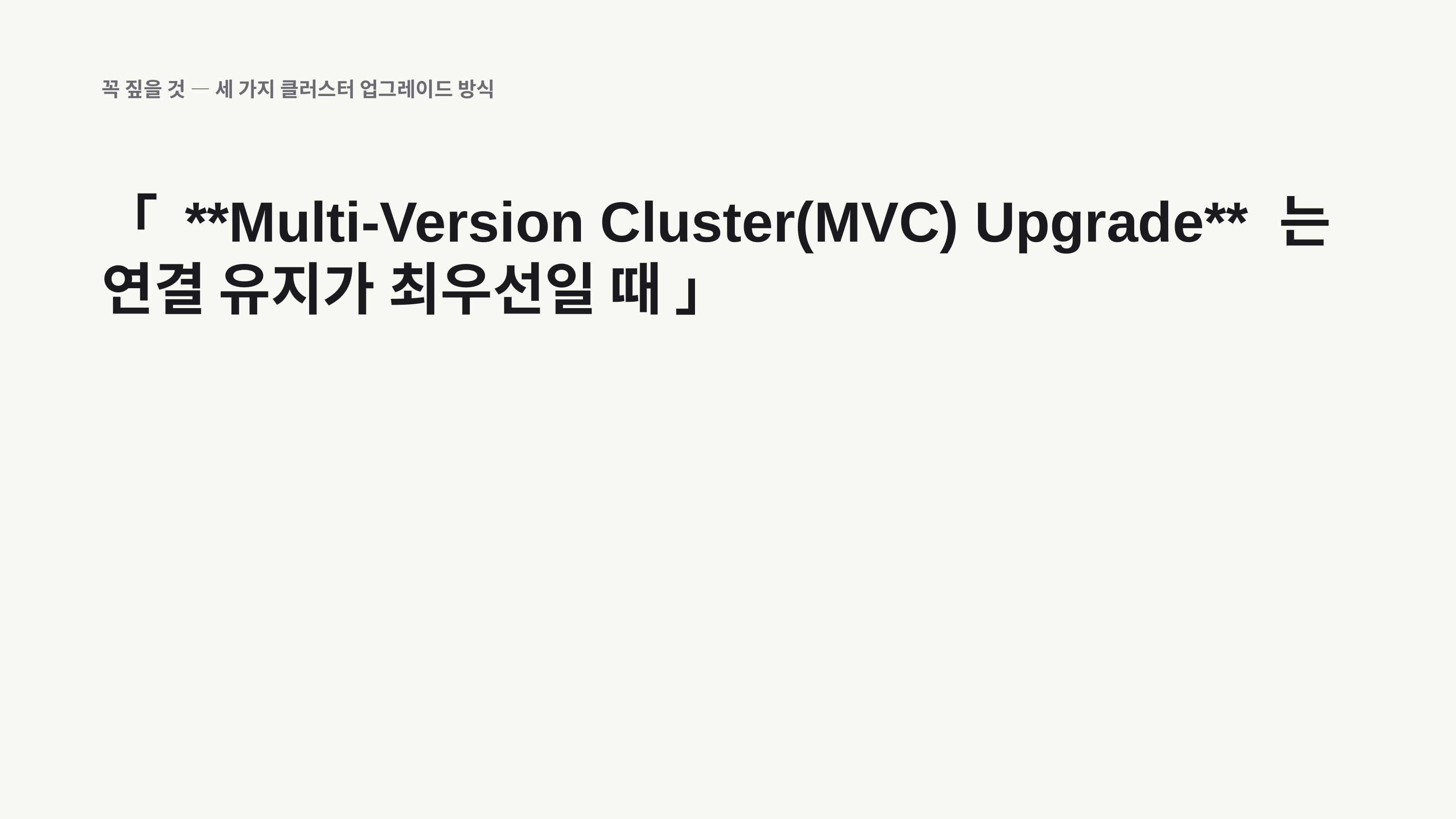

꼭 짚을 것 — 세 가지 클러스터 업그레이드 방식
「 **Multi-Version Cluster(MVC) Upgrade** 는 연결 유지가 최우선일 때 」